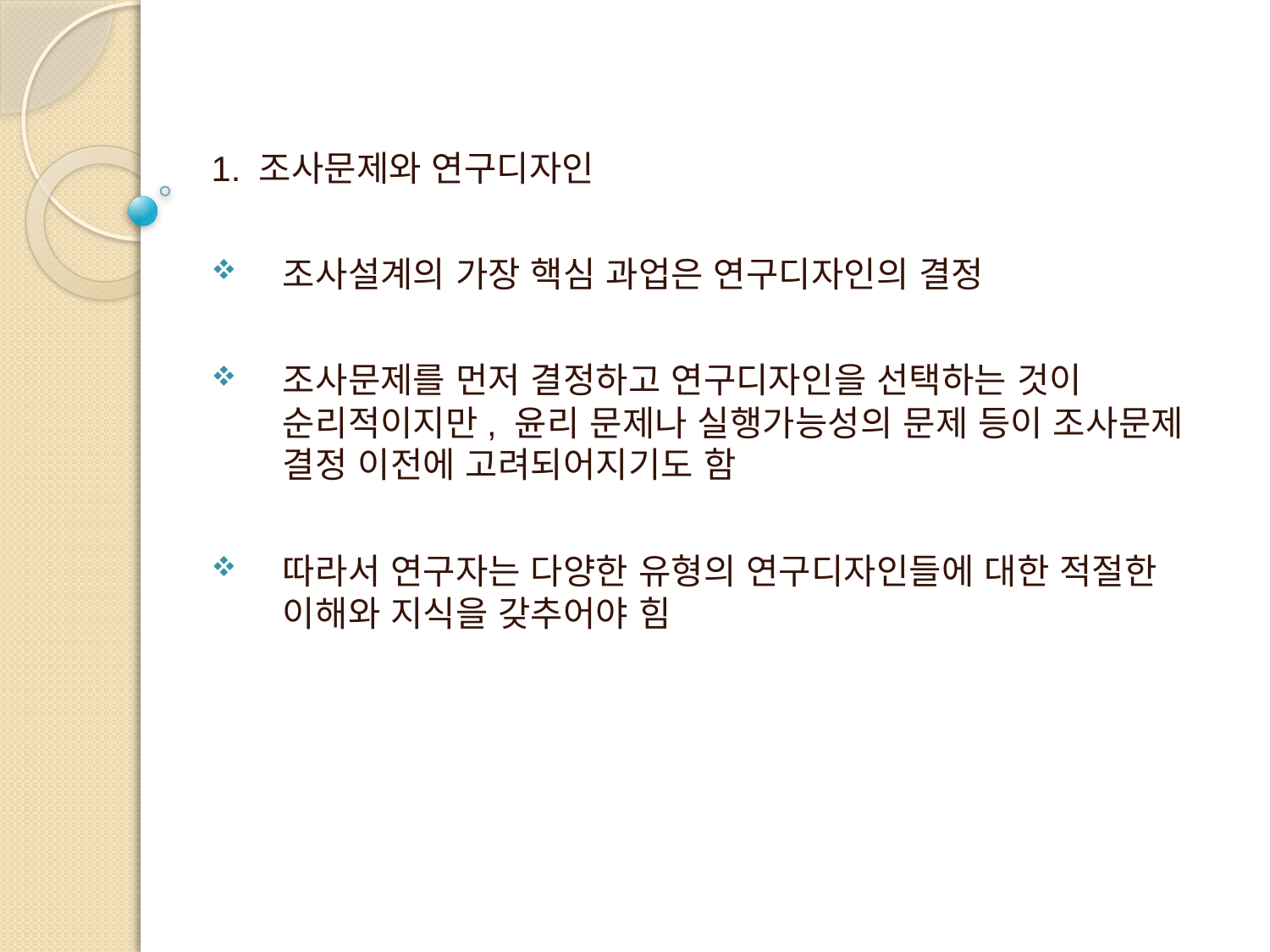

1. 조사문제와 연구디자인

조사설계의 가장 핵심 과업은 연구디자인의 결정

조사문제를 먼저 결정하고 연구디자인을 선택하는 것이 순리적이지만, 윤리 문제나 실행가능성의 문제 등이 조사문제 결정 이전에 고려되어지기도 함

따라서 연구자는 다양한 유형의 연구디자인들에 대한 적절한 이해와 지식을 갖추어야 힘